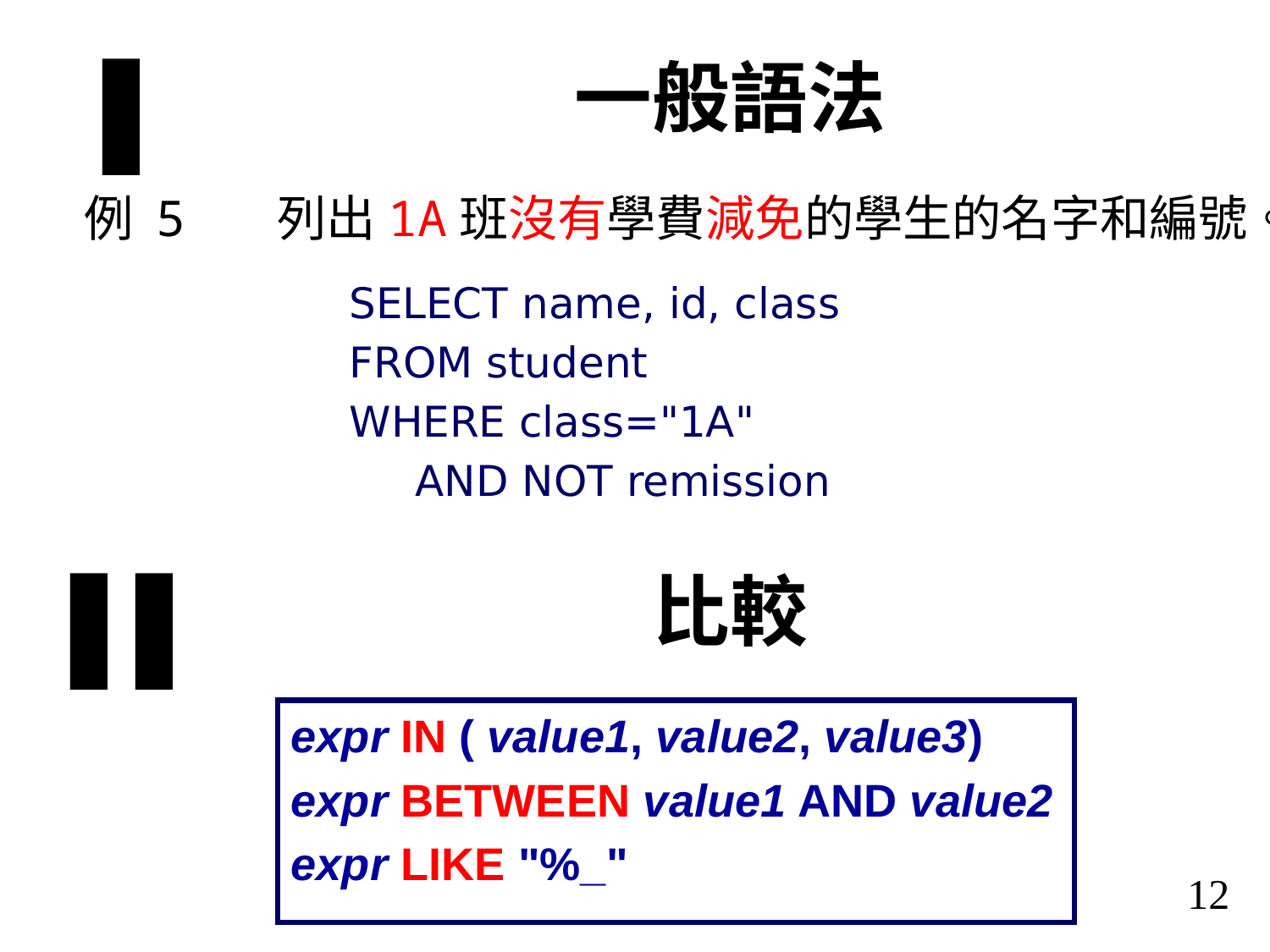

I
一般語法
例 5	列出1A班沒有學費減免的學生的名字和編號。
SELECT name, id, class
FROM student
WHERE class="1A"
	AND NOT remission
II
比較
expr IN ( value1, value2, value3)
expr BETWEEN value1 AND value2
expr LIKE "%_"
12